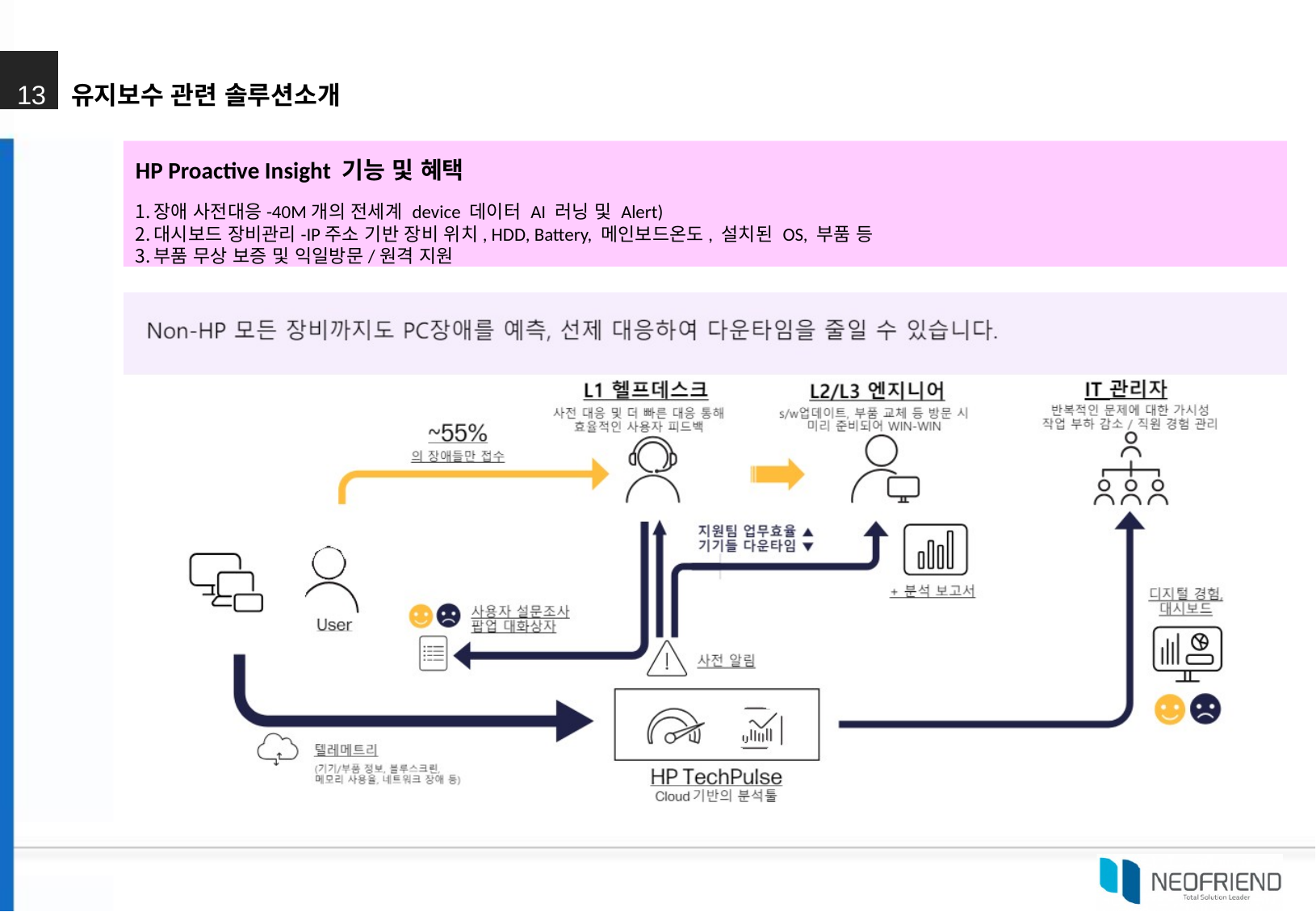

# 13	유지보수 관련 솔루션소개
HP Proactive Insight 기능 및 혜택
장애 사전대응-40M개의 전세계 device 데이터 AI 러닝 및 Alert)
대시보드 장비관리-IP주소 기반 장비 위치, HDD, Battery, 메인보드온도, 설치된 OS, 부품 등
부품 무상 보증 및 익일방문/원격 지원